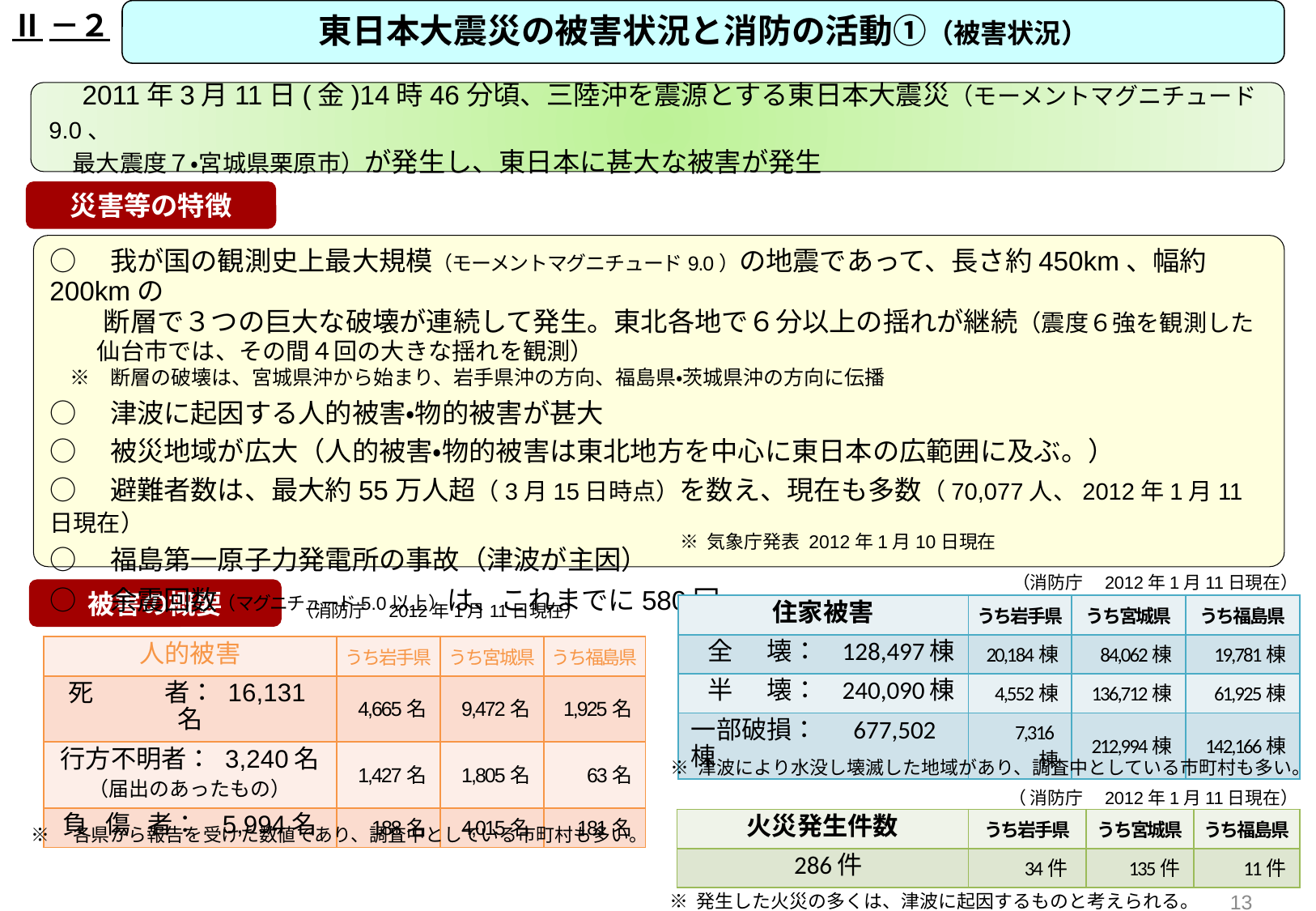

Ⅱ－２

東日本大震災の被害状況と消防の活動①（被害状況）
　2011年3月11日(金)14時46分頃、三陸沖を震源とする東日本大震災（モーメントマグニチュード9.0、
　最大震度７・宮城県栗原市）が発生し、東日本に甚大な被害が発生
災害等の特徴
○　我が国の観測史上最大規模（モーメントマグニチュード9.0）の地震であって、長さ約450km、幅約200kmの
　　断層で３つの巨大な破壊が連続して発生。東北各地で６分以上の揺れが継続（震度６強を観測した
　　仙台市では、その間４回の大きな揺れを観測）
　※　断層の破壊は、宮城県沖から始まり、岩手県沖の方向、福島県・茨城県沖の方向に伝播

○　津波に起因する人的被害・物的被害が甚大

○　被災地域が広大（人的被害・物的被害は東北地方を中心に東日本の広範囲に及ぶ。）

○　避難者数は、最大約55万人超（3月15日時点）を数え、現在も多数（70,077人、2012年1月11日現在）

○　福島第一原子力発電所の事故（津波が主因）

○　余震回数（マグニチュード5.0以上）は、これまでに580回
※ 気象庁発表 2012年1月10日現在
（消防庁　2012年1月11日現在）
被害の概要
（消防庁　2012年1月11日現在）
| 住家被害 | うち岩手県 | うち宮城県 | うち福島県 |
| --- | --- | --- | --- |
| 全 壊： 128,497棟 | 20,184棟 | 84,062棟 | 19,781棟 |
| 半 壊： 240,090棟 | 4,552棟 | 136,712棟 | 61,925棟 |
| 一部破損： 677,502棟 | 7,316棟 | 212,994棟 | 142,166棟 |
| 人的被害 | うち岩手県 | うち宮城県 | うち福島県 |
| --- | --- | --- | --- |
| 死　 者： 16,131名 | 4,665名 | 9,472名 | 1,925名 |
| 行方不明者： 3,240名 （届出のあったもの） | 1,427名 | 1,805名 | 63名 |
| 負 傷 者： 5,994名 | 188名 | 4,015名 | 181名 |
※ 津波により水没し壊滅した地域があり、調査中としている市町村も多い。
（ 消防庁　2012年1月11日現在）
| 火災発生件数 | うち岩手県 | うち宮城県 | うち福島県 |
| --- | --- | --- | --- |
| 286件 | 34件 | 135件 | 11件 |
※　各県から報告を受けた数値であり、調査中としている市町村も多い。
13
※ 発生した火災の多くは、津波に起因するものと考えられる。